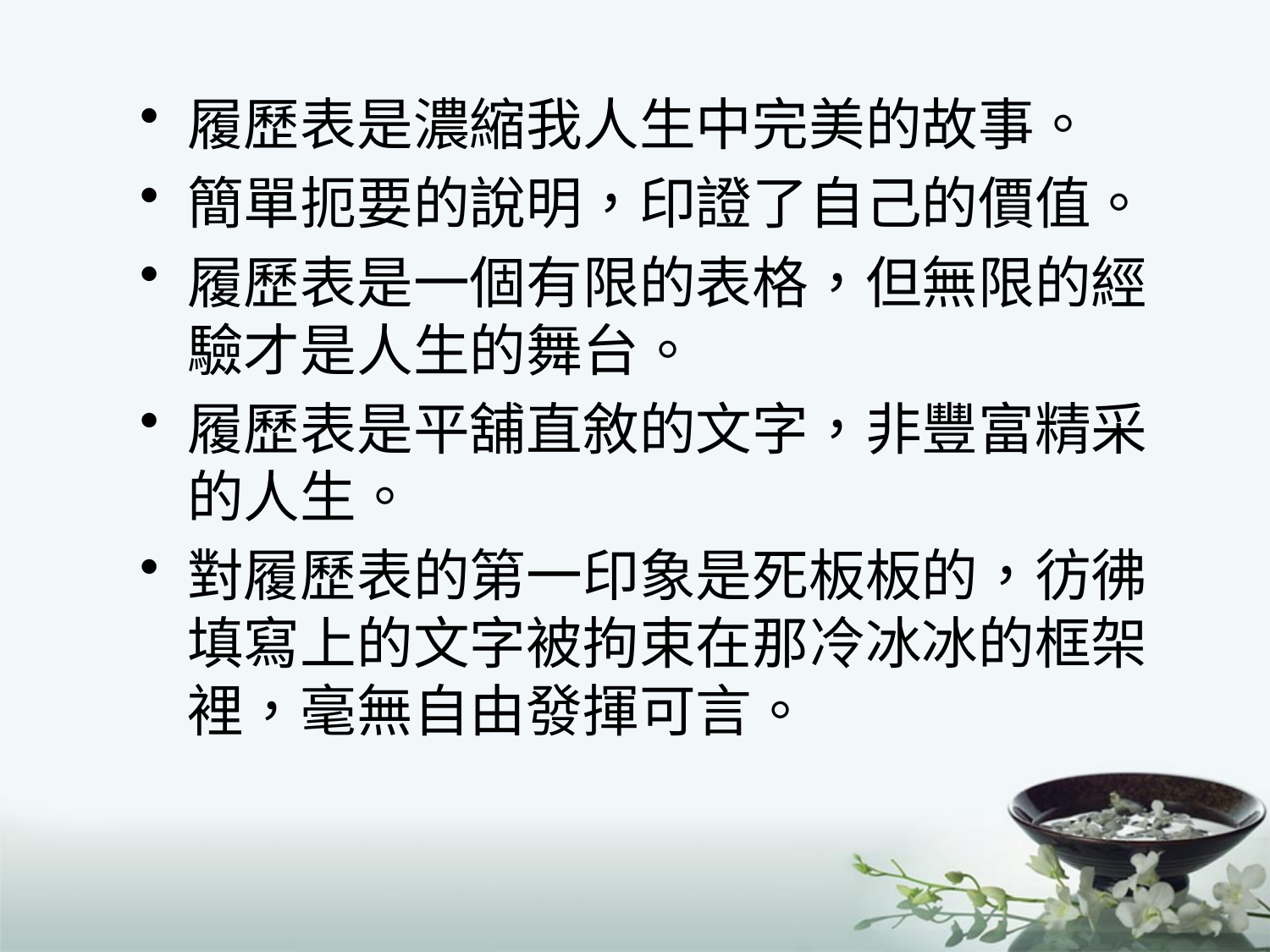

履歷表是濃縮我人生中完美的故事。
簡單扼要的說明，印證了自己的價值。
履歷表是一個有限的表格，但無限的經驗才是人生的舞台。
履歷表是平舖直敘的文字，非豐富精采的人生。
對履歷表的第一印象是死板板的，彷彿填寫上的文字被拘束在那冷冰冰的框架裡，毫無自由發揮可言。